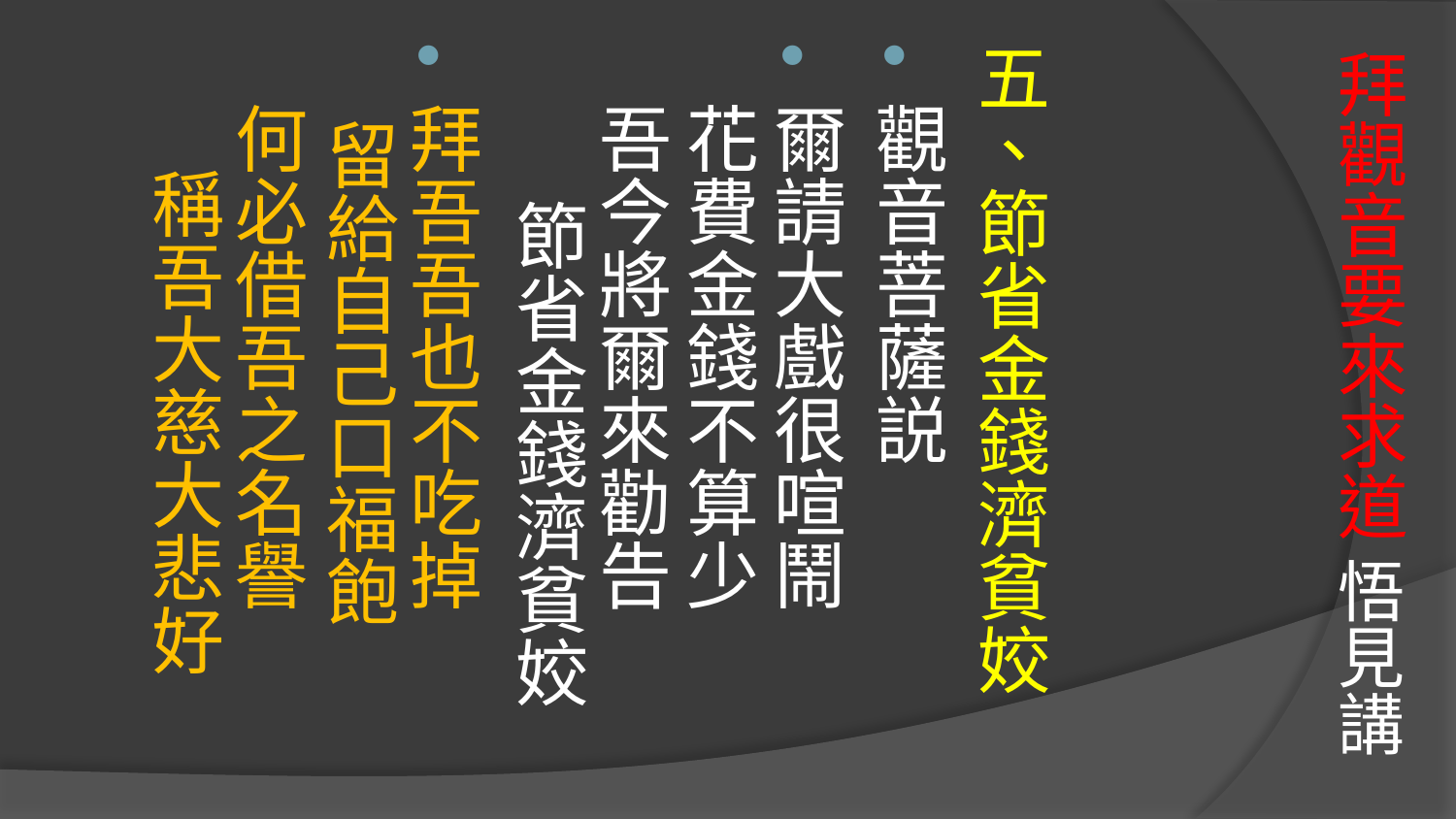

# 拜觀音要來求道 悟見講
五、節省金錢濟貧姣
觀音菩薩説
爾請大戲很喧鬧           花費金錢不算少
吾今將爾來勸告                 節省金錢濟貧姣
拜吾吾也不吃掉            留給自己口福飽
何必借吾之名譽               稱吾大慈大悲好